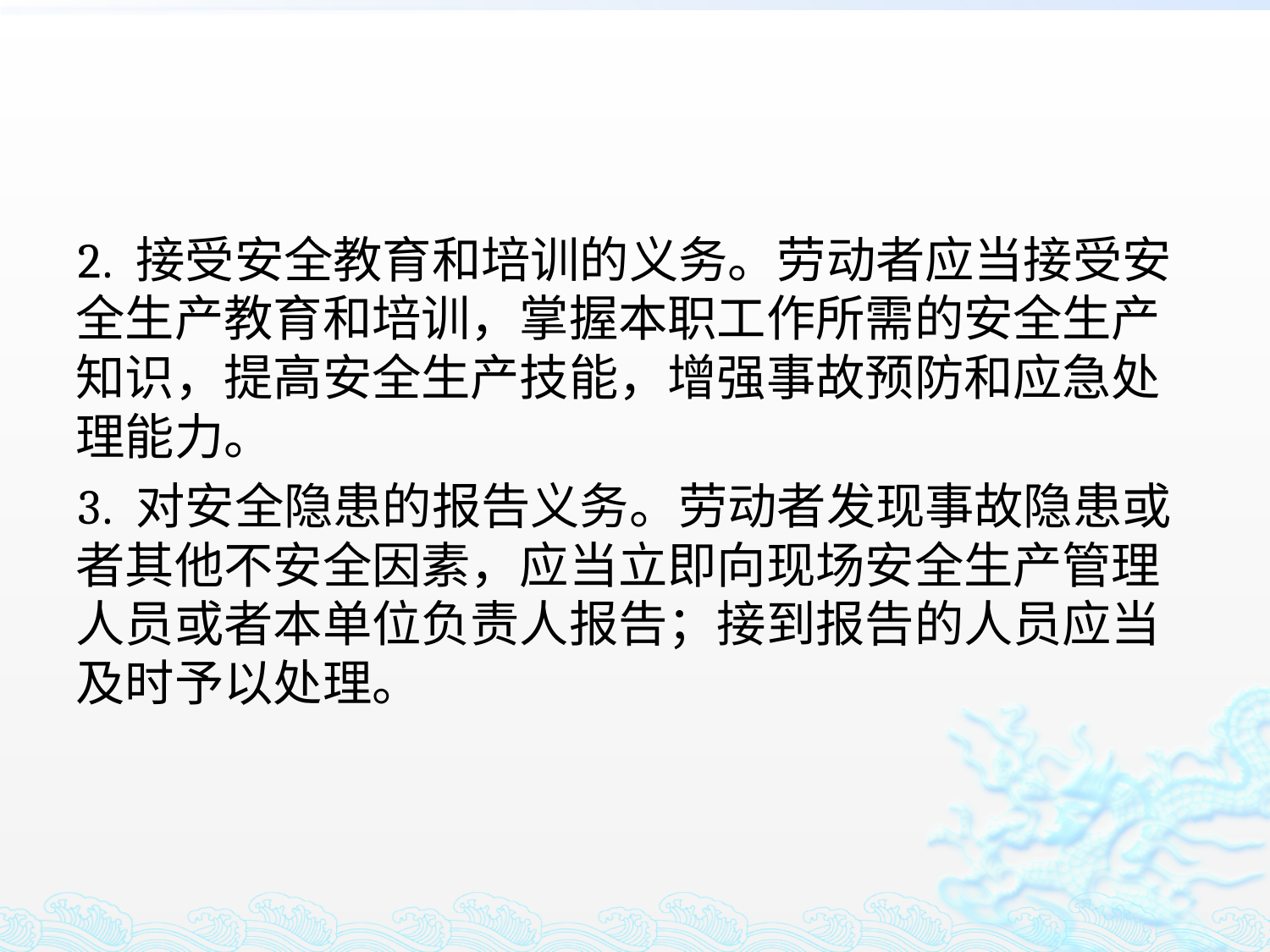

#
2. 接受安全教育和培训的义务。劳动者应当接受安全生产教育和培训，掌握本职工作所需的安全生产知识，提高安全生产技能，增强事故预防和应急处理能力。
3. 对安全隐患的报告义务。劳动者发现事故隐患或者其他不安全因素，应当立即向现场安全生产管理人员或者本单位负责人报告；接到报告的人员应当及时予以处理。